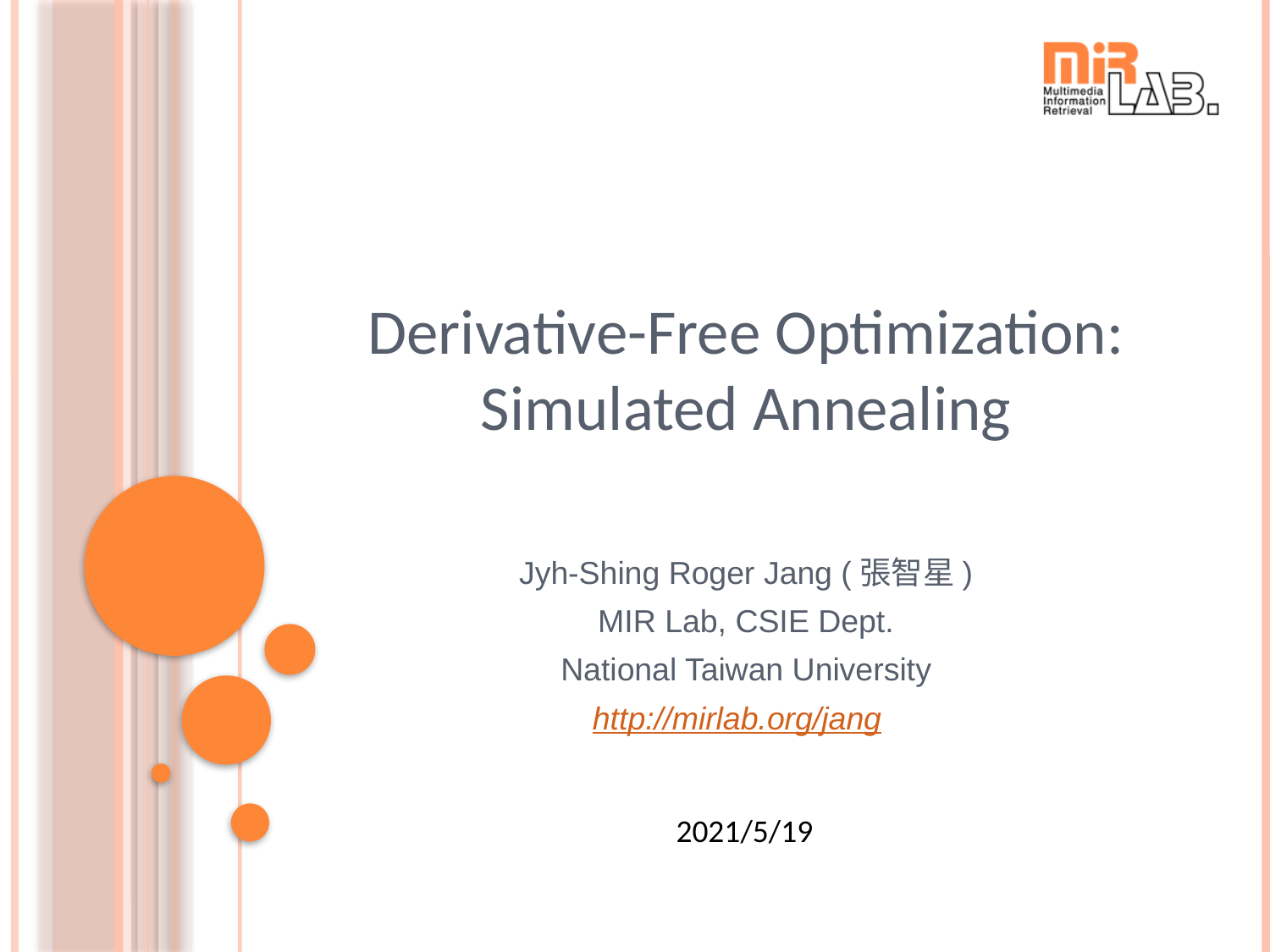

# Derivative-Free Optimization: Simulated Annealing
Jyh-Shing Roger Jang (張智星)
MIR Lab, CSIE Dept.
National Taiwan University
http://mirlab.org/jang

2021/5/19